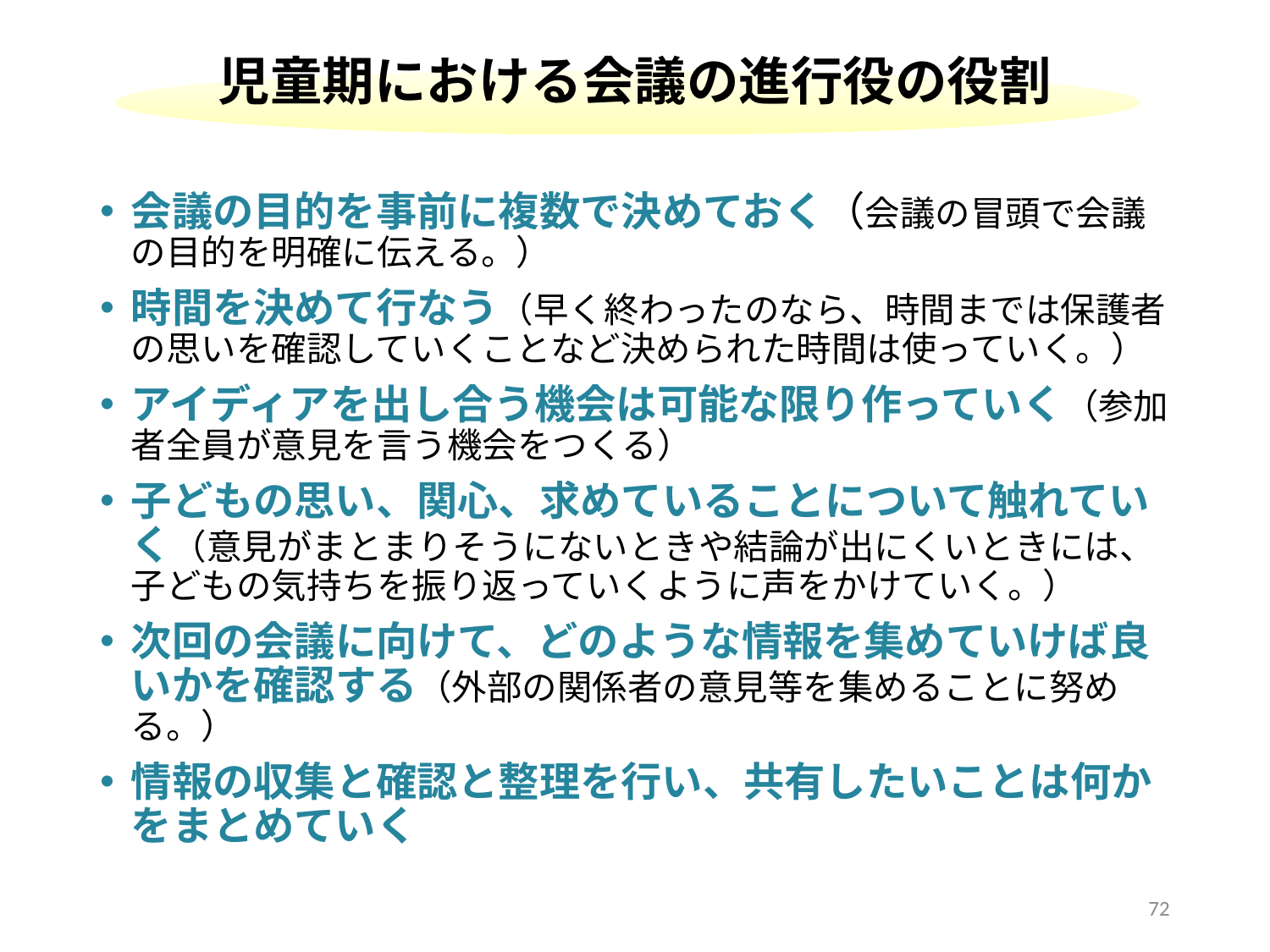

児童期における会議の進行役の役割

会議の目的を事前に複数で決めておく（会議の冒頭で会議の目的を明確に伝える。）
時間を決めて行なう（早く終わったのなら、時間までは保護者の思いを確認していくことなど決められた時間は使っていく。）
アイディアを出し合う機会は可能な限り作っていく（参加者全員が意見を言う機会をつくる）
子どもの思い、関心、求めていることについて触れていく（意見がまとまりそうにないときや結論が出にくいときには、子どもの気持ちを振り返っていくように声をかけていく。）
次回の会議に向けて、どのような情報を集めていけば良いかを確認する（外部の関係者の意見等を集めることに努める。）
情報の収集と確認と整理を行い、共有したいことは何かをまとめていく

72